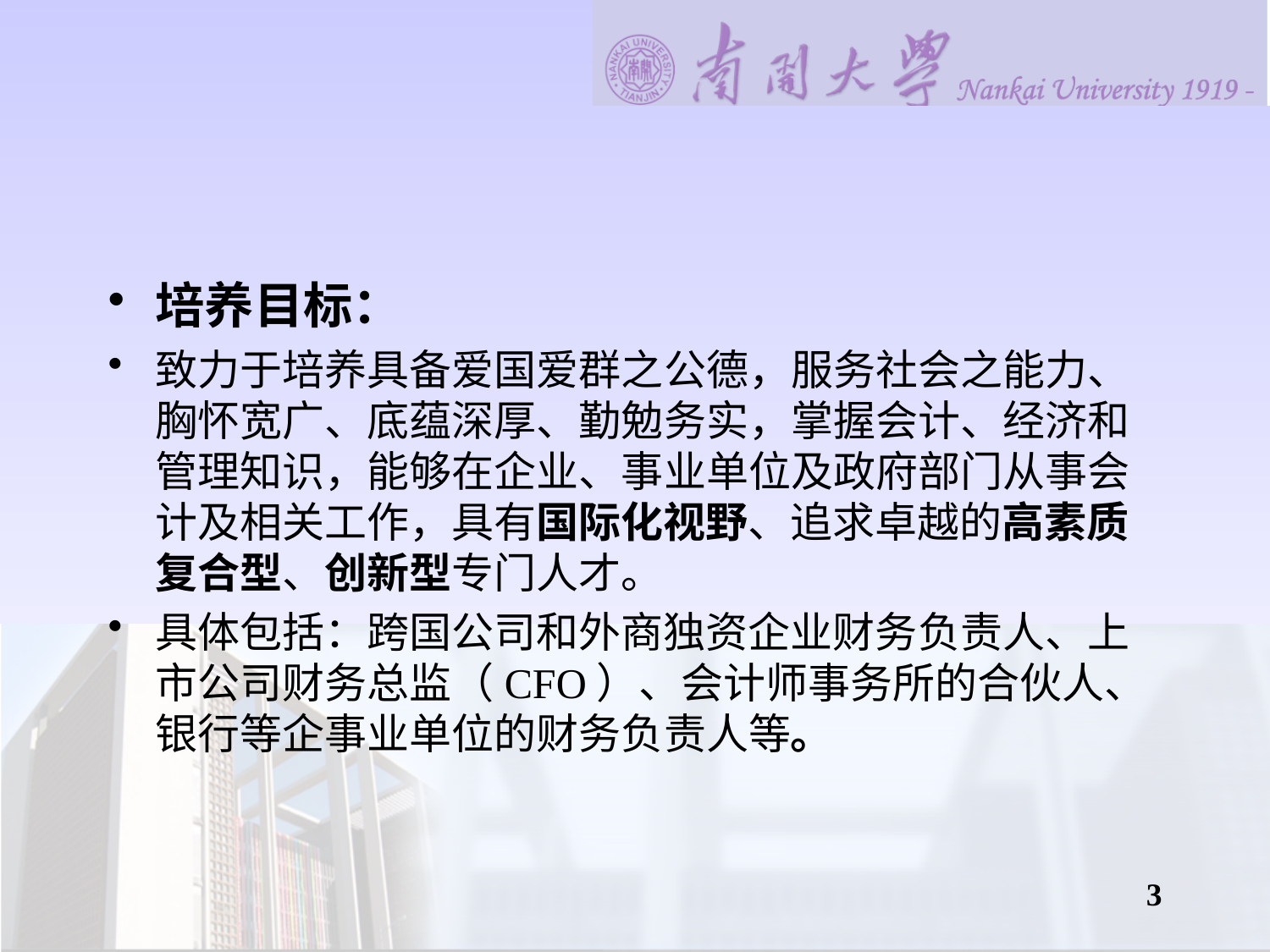

#
培养目标：
致力于培养具备爱国爱群之公德，服务社会之能力、胸怀宽广、底蕴深厚、勤勉务实，掌握会计、经济和管理知识，能够在企业、事业单位及政府部门从事会计及相关工作，具有国际化视野、追求卓越的高素质复合型、创新型专门人才。
具体包括：跨国公司和外商独资企业财务负责人、上市公司财务总监（CFO）、会计师事务所的合伙人、银行等企事业单位的财务负责人等。

3